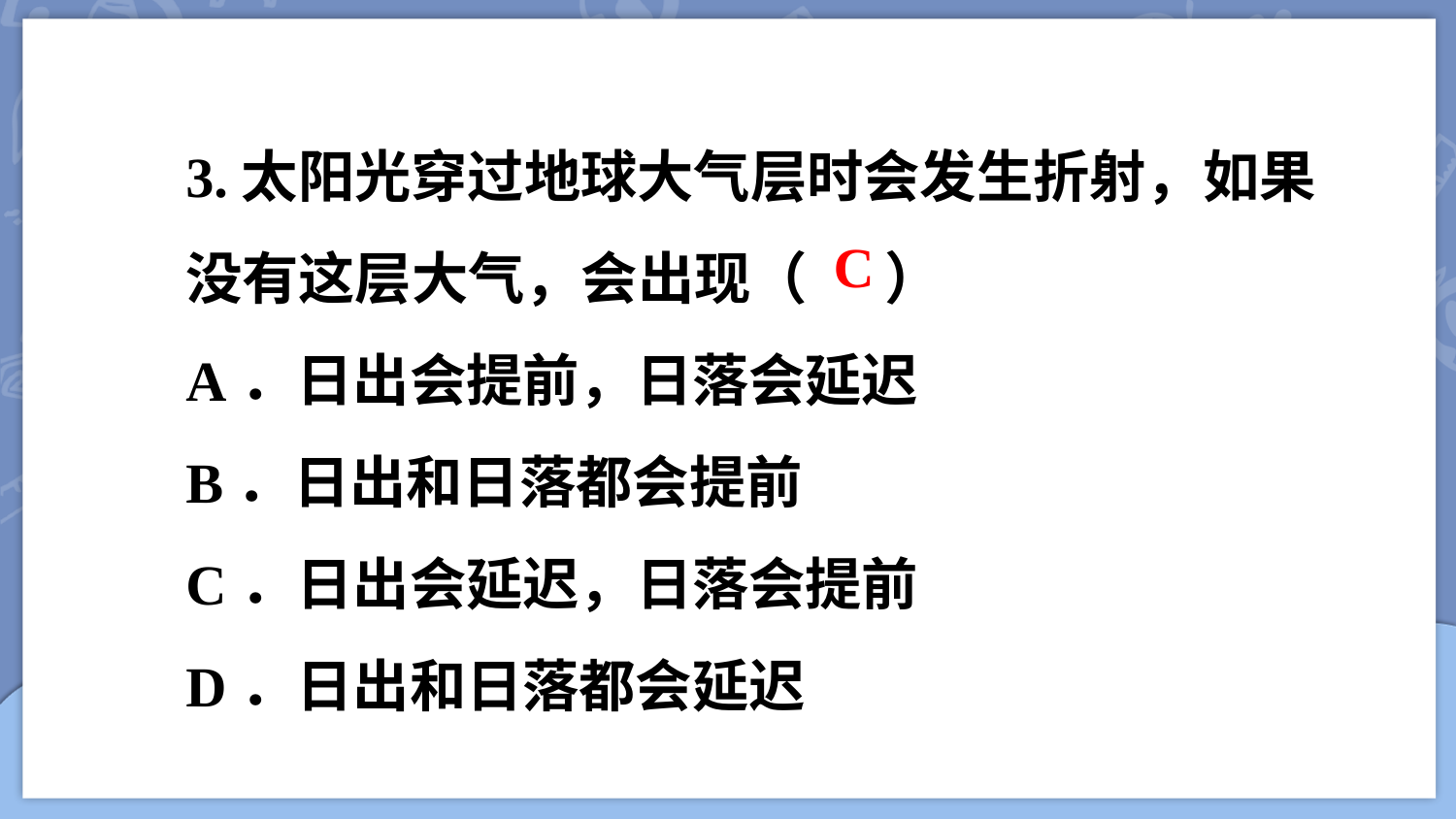

3.太阳光穿过地球大气层时会发生折射，如果没有这层大气，会出现（      ）
A．日出会提前，日落会延迟
B．日出和日落都会提前
C．日出会延迟，日落会提前
D．日出和日落都会延迟
C